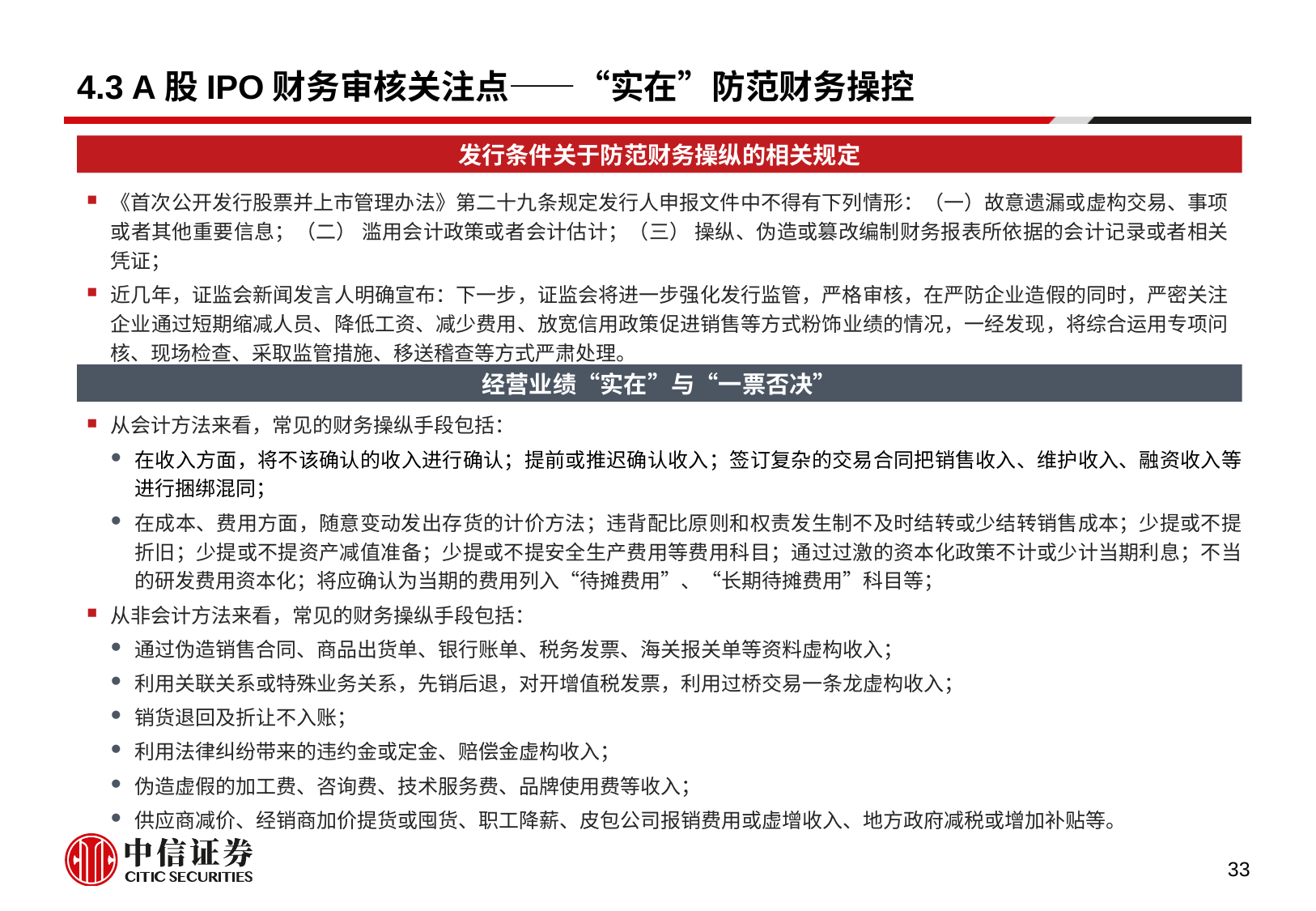

# 4.3 A股IPO财务审核关注点——“实在”防范财务操控
发行条件关于防范财务操纵的相关规定
《首次公开发行股票并上市管理办法》第二十九条规定发行人申报文件中不得有下列情形：（一）故意遗漏或虚构交易、事项或者其他重要信息；（二） 滥用会计政策或者会计估计；（三） 操纵、伪造或篡改编制财务报表所依据的会计记录或者相关凭证；
近几年，证监会新闻发言人明确宣布：下一步，证监会将进一步强化发行监管，严格审核，在严防企业造假的同时，严密关注企业通过短期缩减人员、降低工资、减少费用、放宽信用政策促进销售等方式粉饰业绩的情况，一经发现，将综合运用专项问核、现场检查、采取监管措施、移送稽查等方式严肃处理。
经营业绩“实在”与“一票否决”
从会计方法来看，常见的财务操纵手段包括：
在收入方面，将不该确认的收入进行确认；提前或推迟确认收入；签订复杂的交易合同把销售收入、维护收入、融资收入等进行捆绑混同；
在成本、费用方面，随意变动发出存货的计价方法；违背配比原则和权责发生制不及时结转或少结转销售成本；少提或不提折旧；少提或不提资产减值准备；少提或不提安全生产费用等费用科目；通过过激的资本化政策不计或少计当期利息；不当的研发费用资本化；将应确认为当期的费用列入“待摊费用”、“长期待摊费用”科目等；
从非会计方法来看，常见的财务操纵手段包括：
通过伪造销售合同、商品出货单、银行账单、税务发票、海关报关单等资料虚构收入；
利用关联关系或特殊业务关系，先销后退，对开增值税发票，利用过桥交易一条龙虚构收入；
销货退回及折让不入账；
利用法律纠纷带来的违约金或定金、赔偿金虚构收入；
伪造虚假的加工费、咨询费、技术服务费、品牌使用费等收入；
供应商减价、经销商加价提货或囤货、职工降薪、皮包公司报销费用或虚增收入、地方政府减税或增加补贴等。